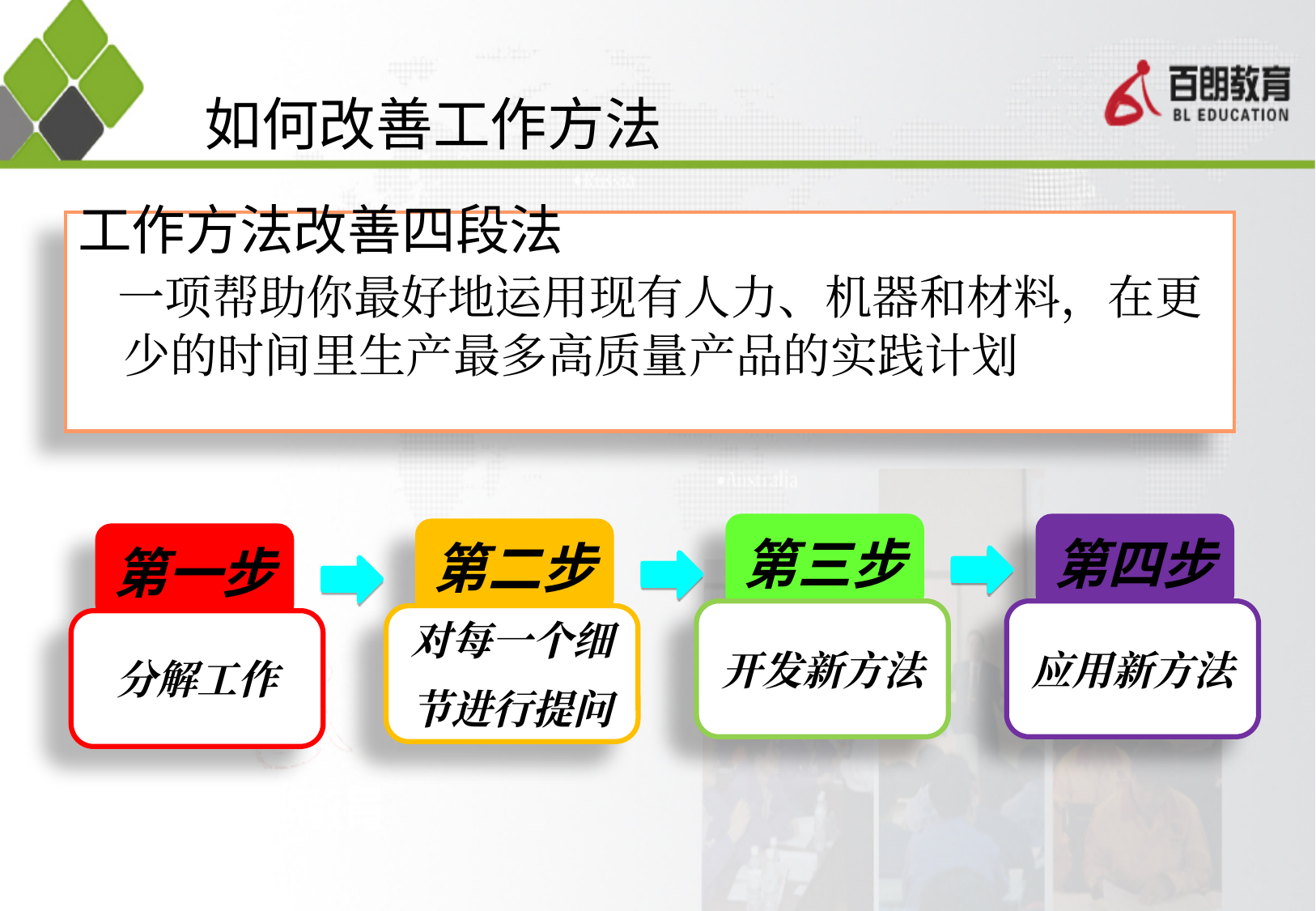

如何改善工作方法
工作方法改善四段法
  一项帮助你最好地运用现有人力、机器和材料，在更少的时间里生产最多高质量产品的实践计划

第三步
第四步
第二步
第一步

开发新方法
应用新方法
对每一个细
节进行提问
分解工作